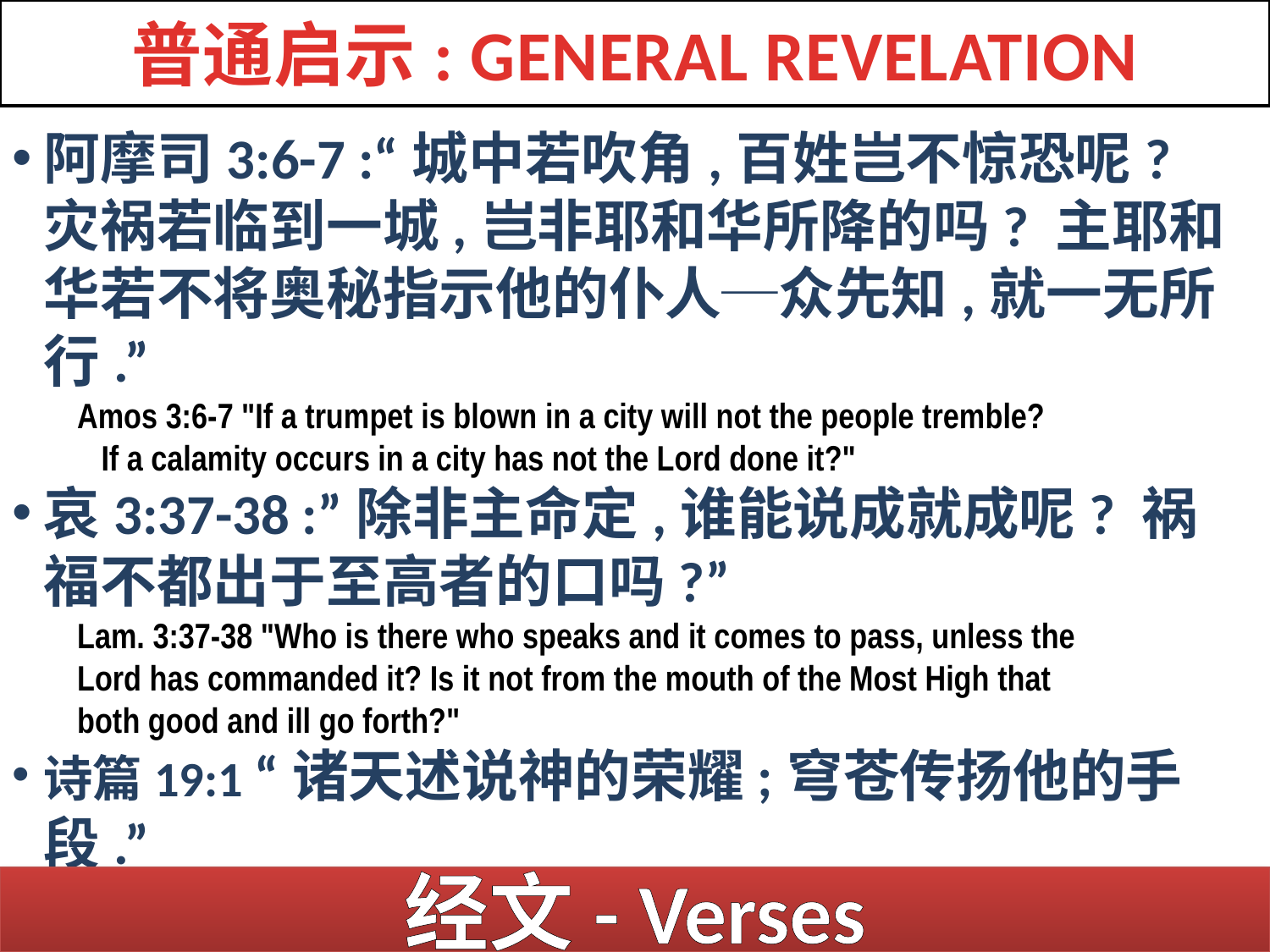

普通启示: GENERAL REVELATION
阿摩司3:6-7 :“城中若吹角,百姓岂不惊恐呢?灾祸若临到一城,岂非耶和华所降的吗? 主耶和华若不将奥秘指示他的仆人─众先知,就一无所行.”
Amos 3:6-7 "If a trumpet is blown in a city will not the people tremble?                          If a calamity occurs in a city has not the Lord done it?"
哀3:37-38 :”除非主命定,谁能说成就成呢? 祸福不都出于至高者的口吗?”
Lam. 3:37-38 "Who is there who speaks and it comes to pass, unless the                Lord has commanded it? Is it not from the mouth of the Most High that                   both good and ill go forth?"
诗篇19:1 “诸天述说神的荣耀;穹苍传扬他的手段.”
Psalm 19:1  ”The heavens declare the glory of God;
 the skies proclaim the work of his hands.”

经文- Verses